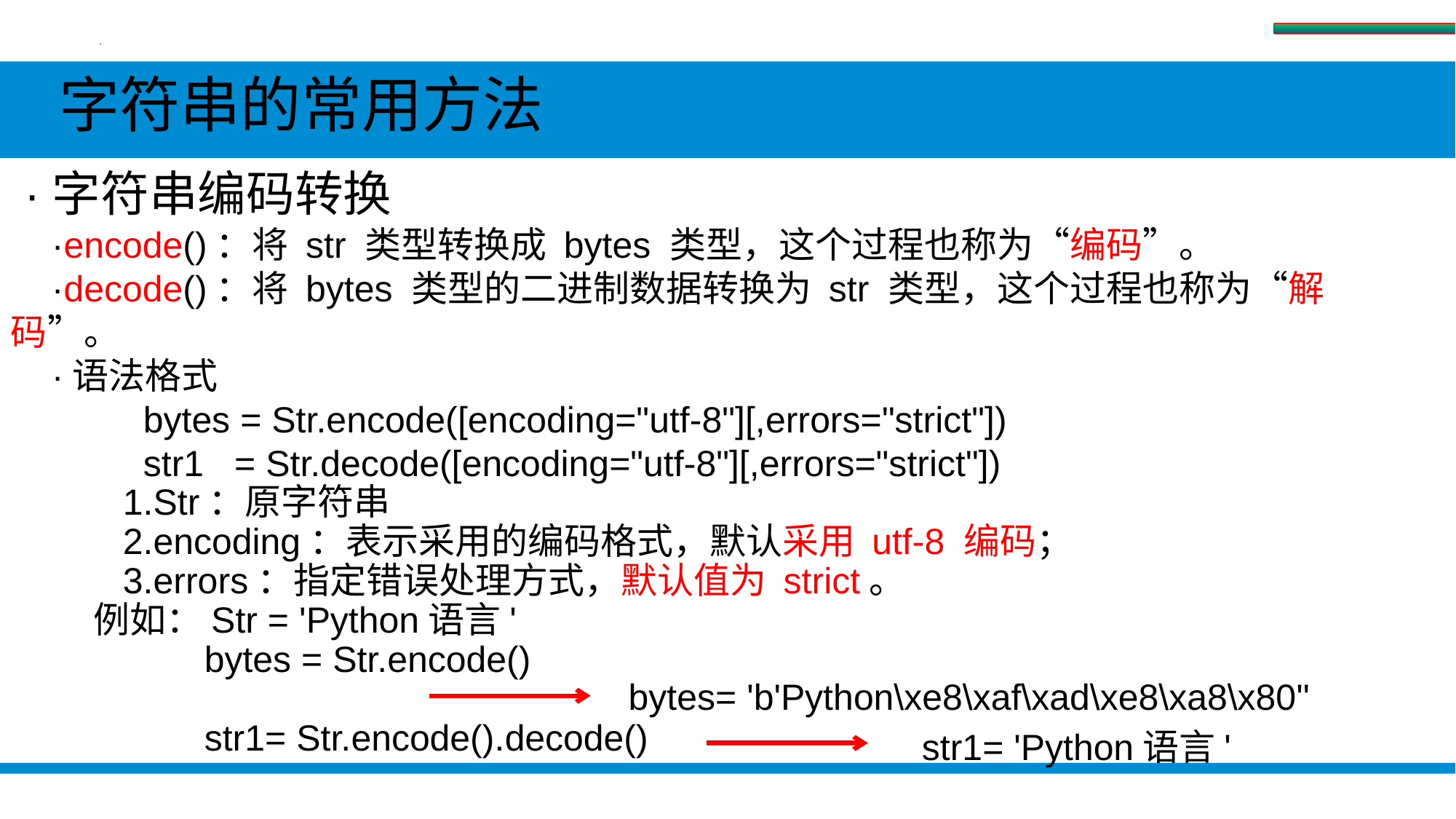

字符串

  字符串的常用方法
 ·字符串编码转换
    ·encode()：将 str 类型转换成 bytes 类型，这个过程也称为“编码”。
    ·decode()：将 bytes 类型的二进制数据转换为 str 类型，这个过程也称为“解码”。
    ·语法格式
             bytes = Str.encode([encoding="utf-8"][,errors="strict"])
             str1   = Str.decode([encoding="utf-8"][,errors="strict"])
           1.Str：原字符串
           2.encoding：表示采用的编码格式，默认采用 utf-8 编码；
           3.errors：指定错误处理方式，默认值为 strict。
         例如：Str = 'Python语言'
                   bytes = Str.encode()

                   str1= Str.encode().decode()
bytes= 'b'Python\xe8\xaf\xad\xe8\xa8\x80''
str1= 'Python语言'
#